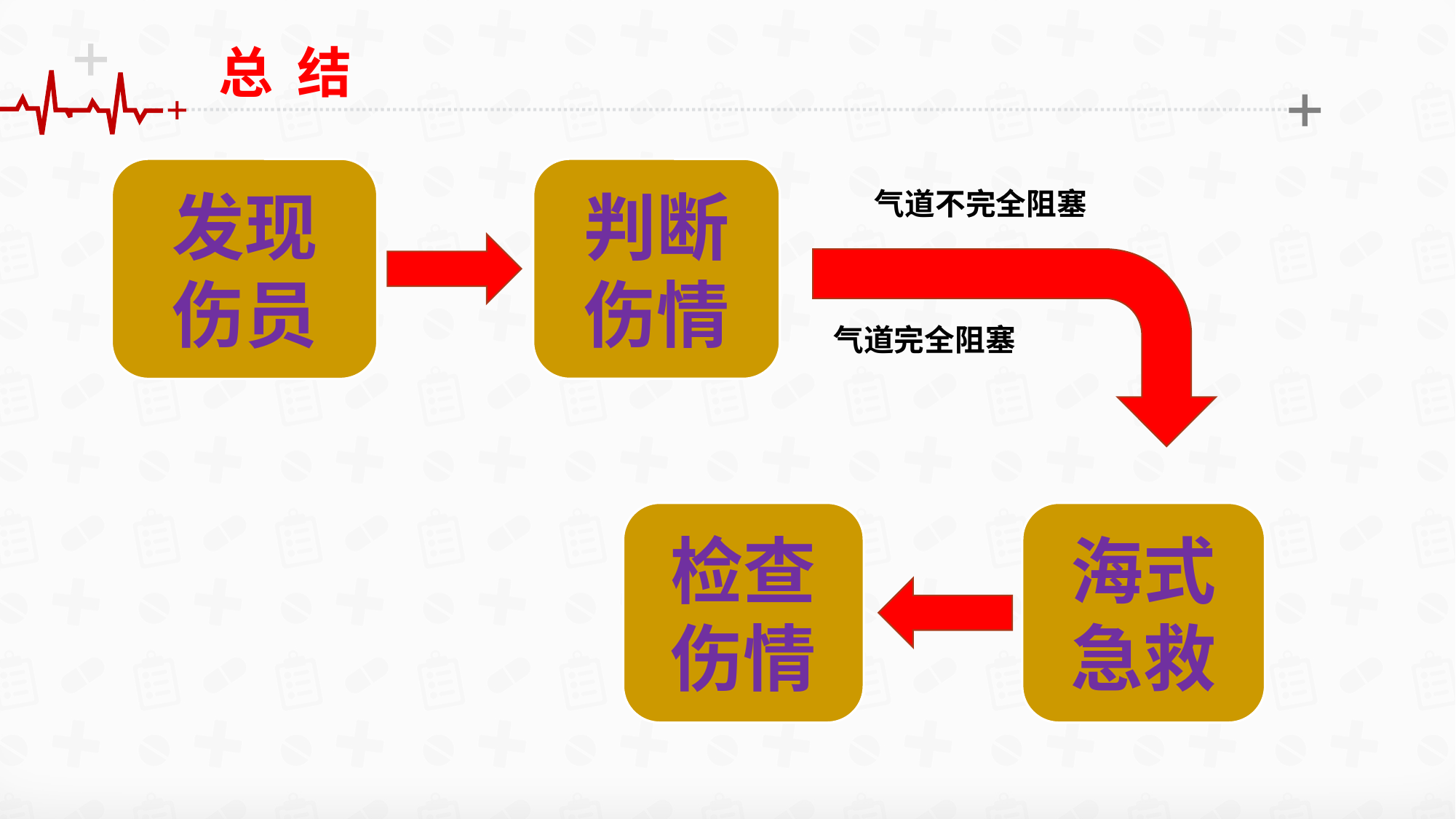

总  结

发现
伤员
判断伤情
气道不完全阻塞

气道完全阻塞
检查伤情
海式急救